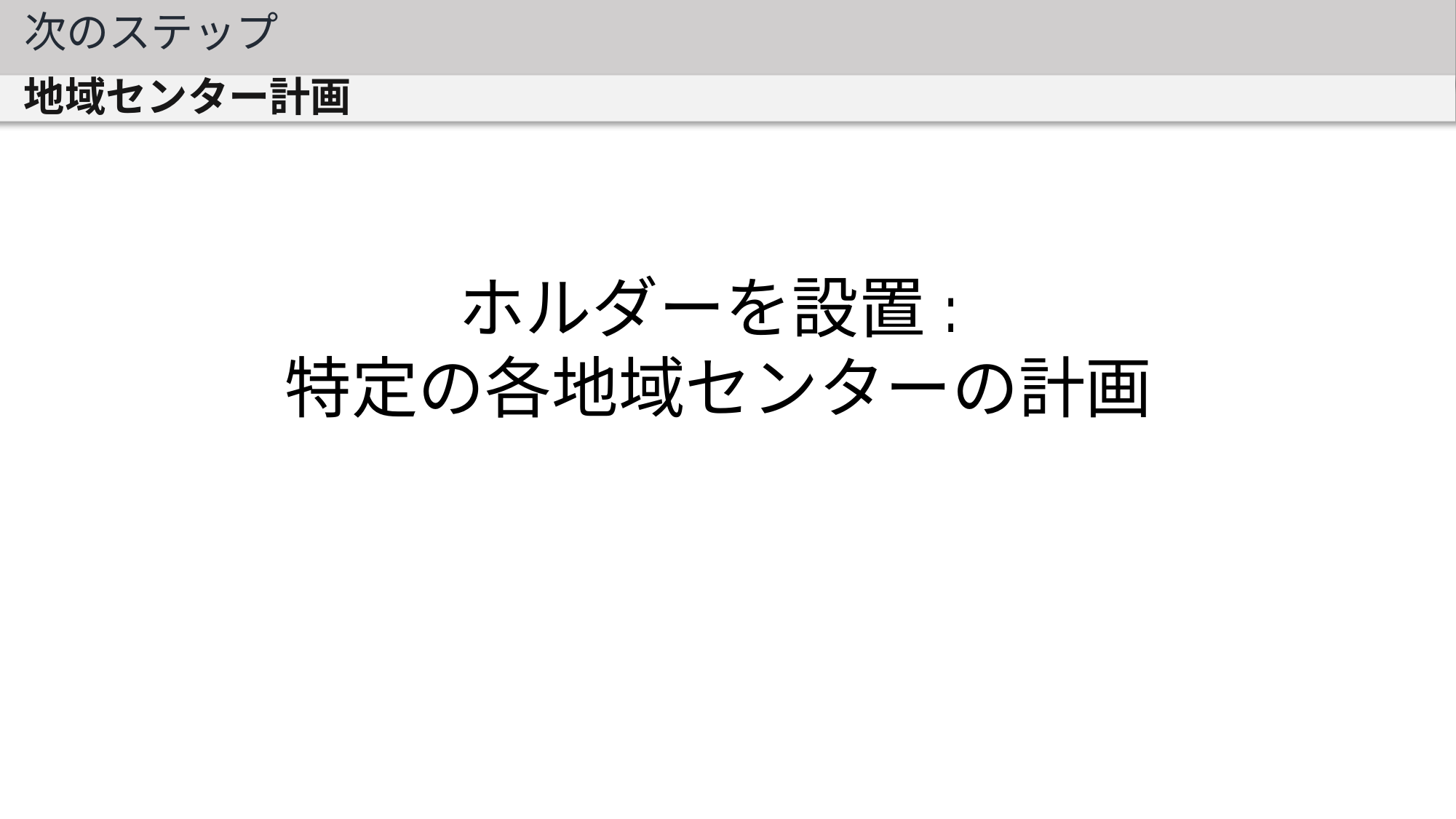

次のステップ
地域センター計画
ホルダーを設置:
特定の各地域センターの計画